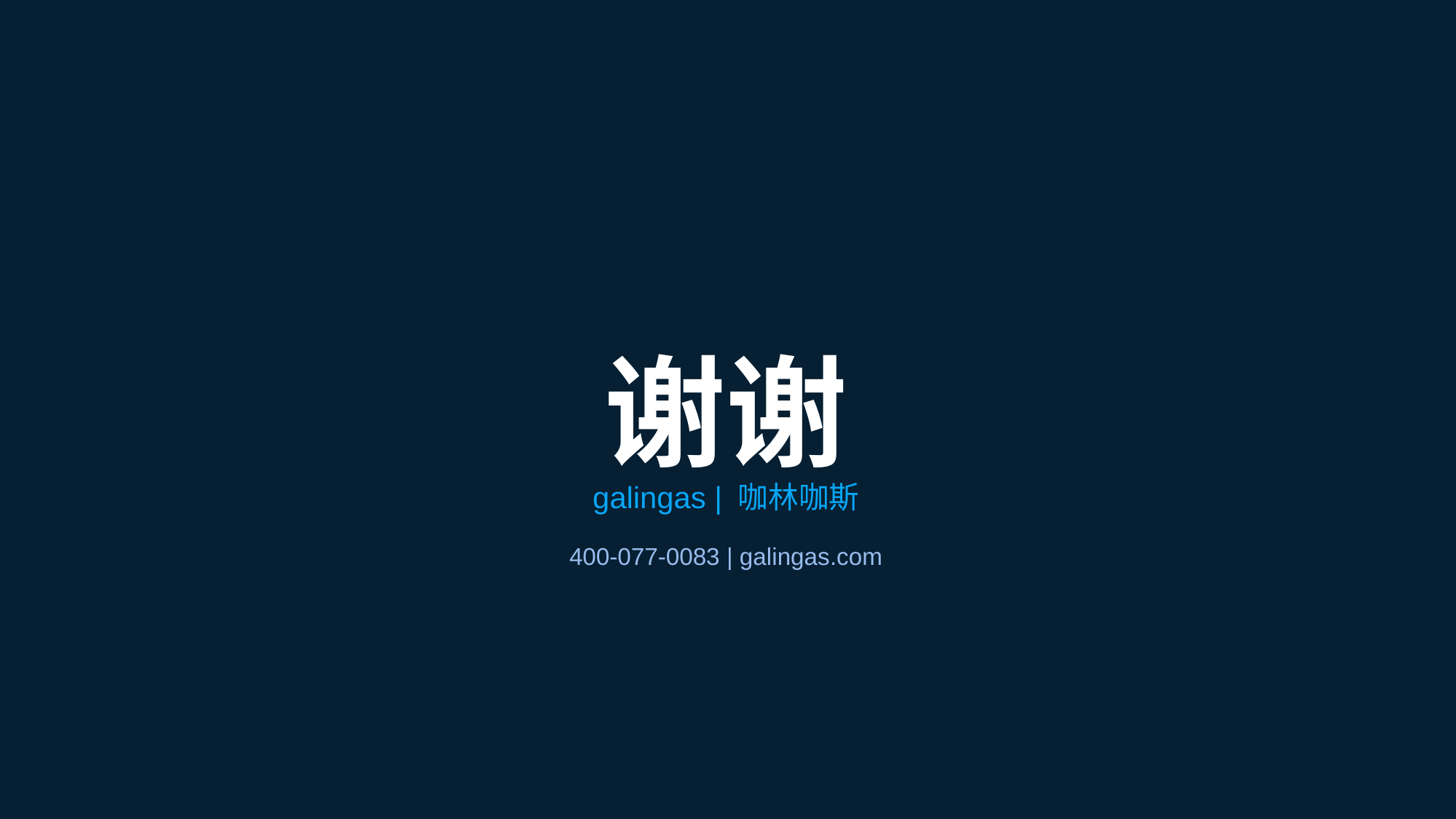

谢谢
galingas | 咖林咖斯
400-077-0083 | galingas.com